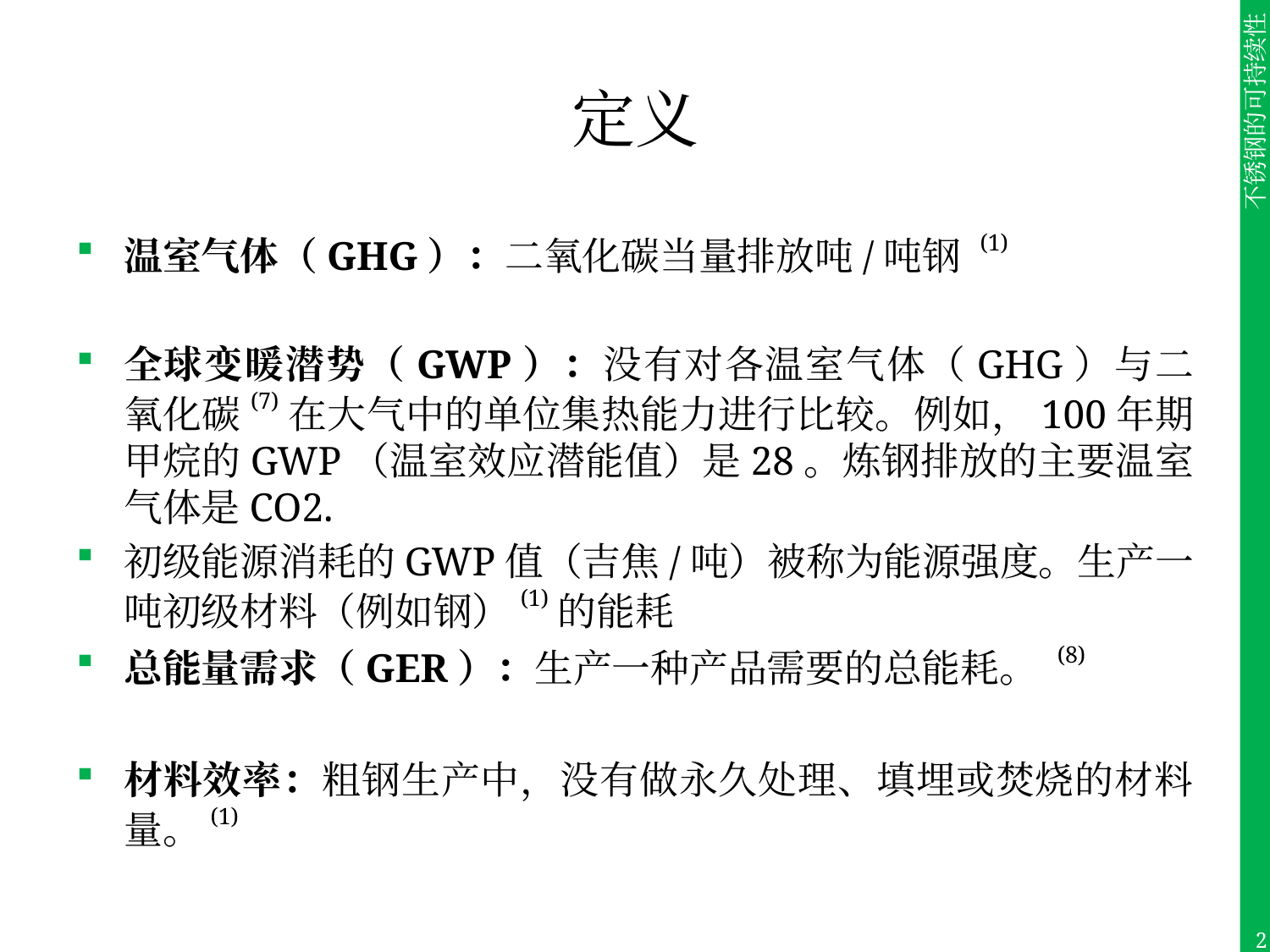

# 定义
温室气体（GHG）：二氧化碳当量排放吨/吨钢 (1)

全球变暖潜势（GWP）：没有对各温室气体（GHG）与二氧化碳(7)在大气中的单位集热能力进行比较。例如，100年期甲烷的GWP（温室效应潜能值）是28。炼钢排放的主要温室气体是CO2.
初级能源消耗的GWP值（吉焦/吨）被称为能源强度。生产一吨初级材料（例如钢）(1)的能耗
总能量需求（GER）：生产一种产品需要的总能耗。 (8)

材料效率：粗钢生产中，没有做永久处理、填埋或焚烧的材料量。(1)
2